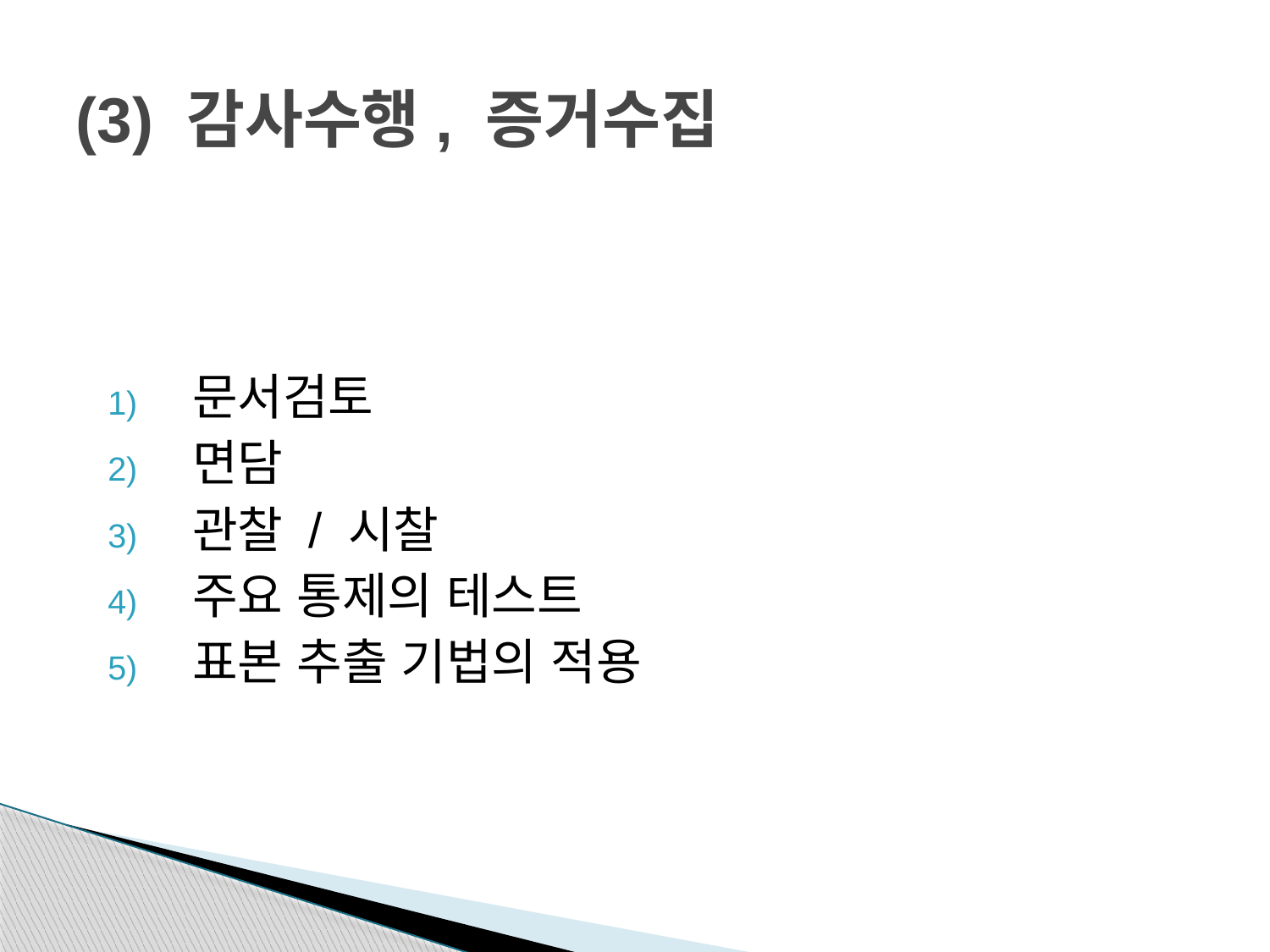

# (3) 감사수행, 증거수집
문서검토
면담
관찰 / 시찰
주요 통제의 테스트
표본 추출 기법의 적용